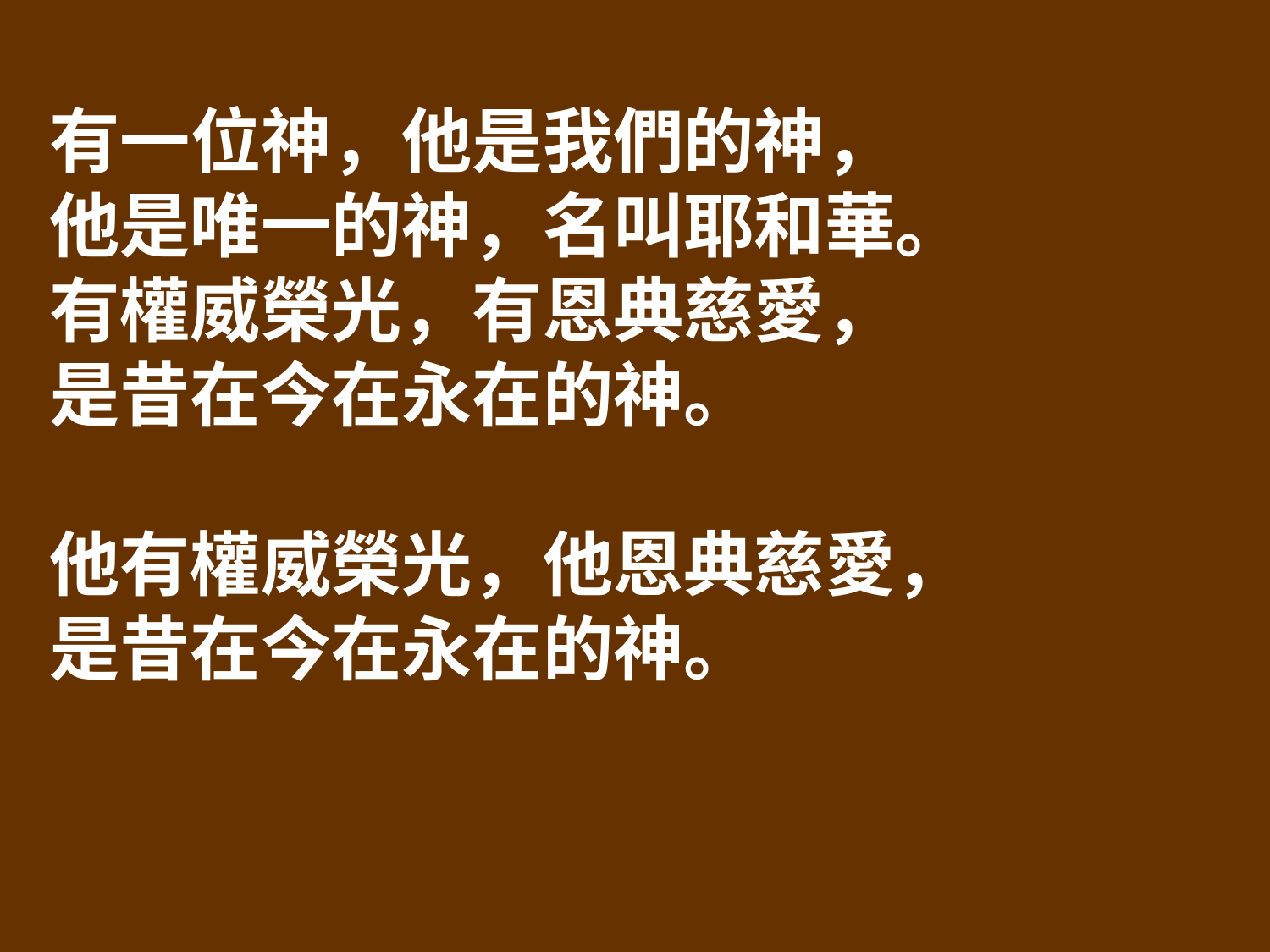

有⼀位神，他是我們的神，
他是唯⼀的神，名叫耶和華。
有權威榮光，有恩典慈愛，
是昔在今在永在的神。

他有權威榮光，他恩典慈愛，
是昔在今在永在的神。